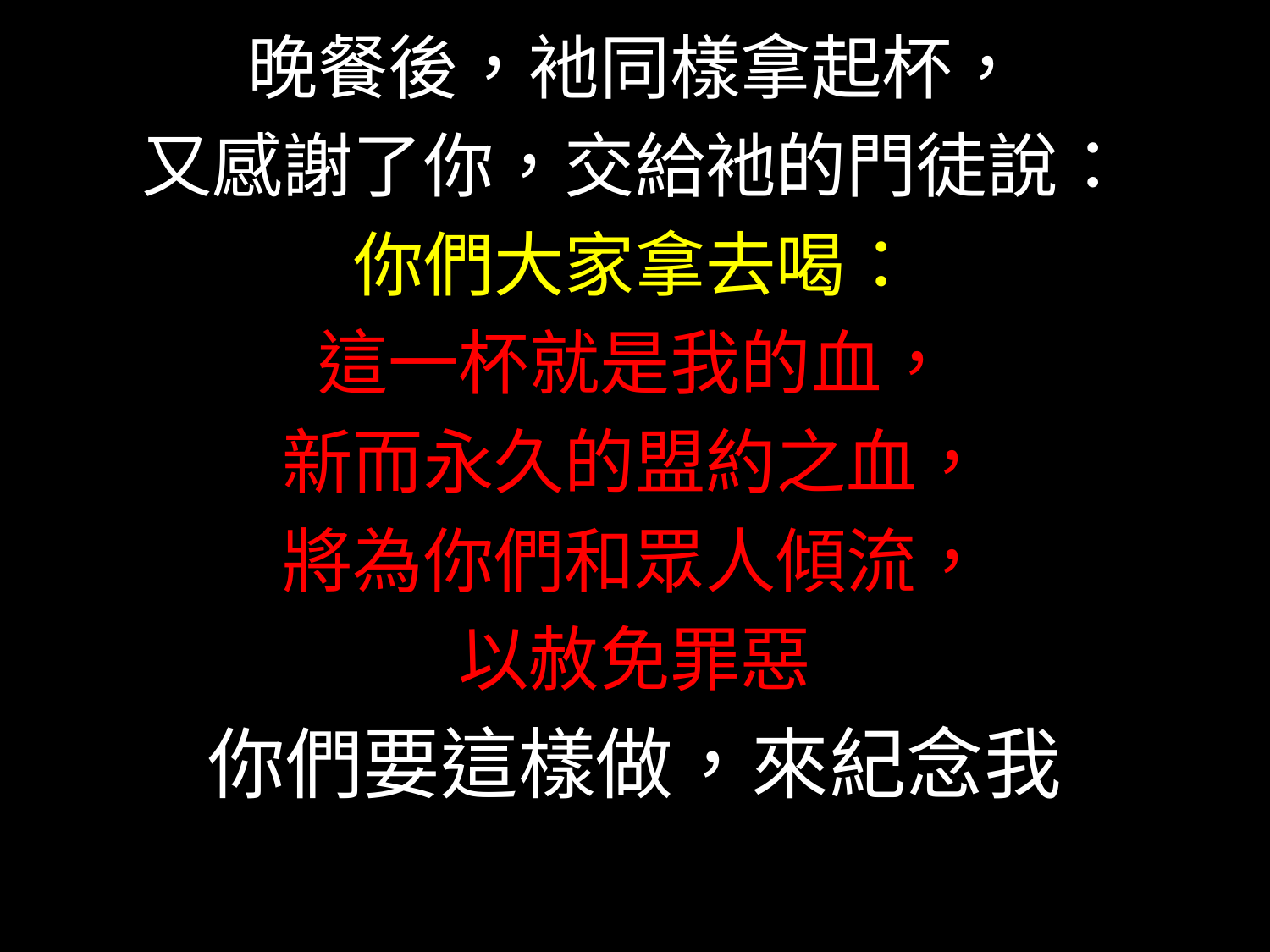

晚餐後，衪同樣拿起杯，
又感謝了你，交給衪的門徒說：
你們大家拿去喝：
這一杯就是我的血，
新而永久的盟約之血，
將為你們和眾人傾流，
以赦免罪惡
你們要這樣做，來紀念我